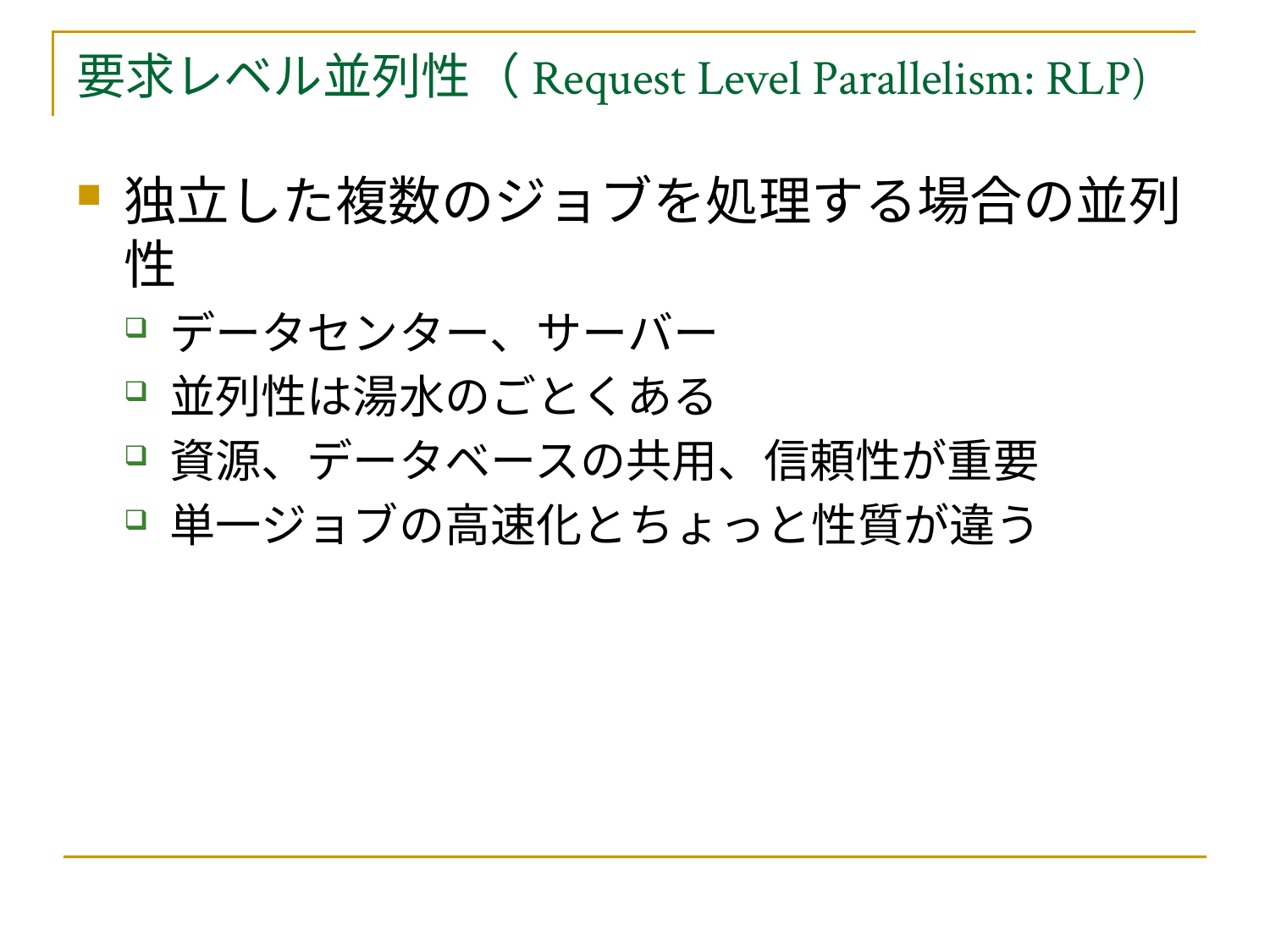

# 要求レベル並列性（Request Level Parallelism: RLP)
独立した複数のジョブを処理する場合の並列性
データセンター、サーバー
並列性は湯水のごとくある
資源、データベースの共用、信頼性が重要
単一ジョブの高速化とちょっと性質が違う